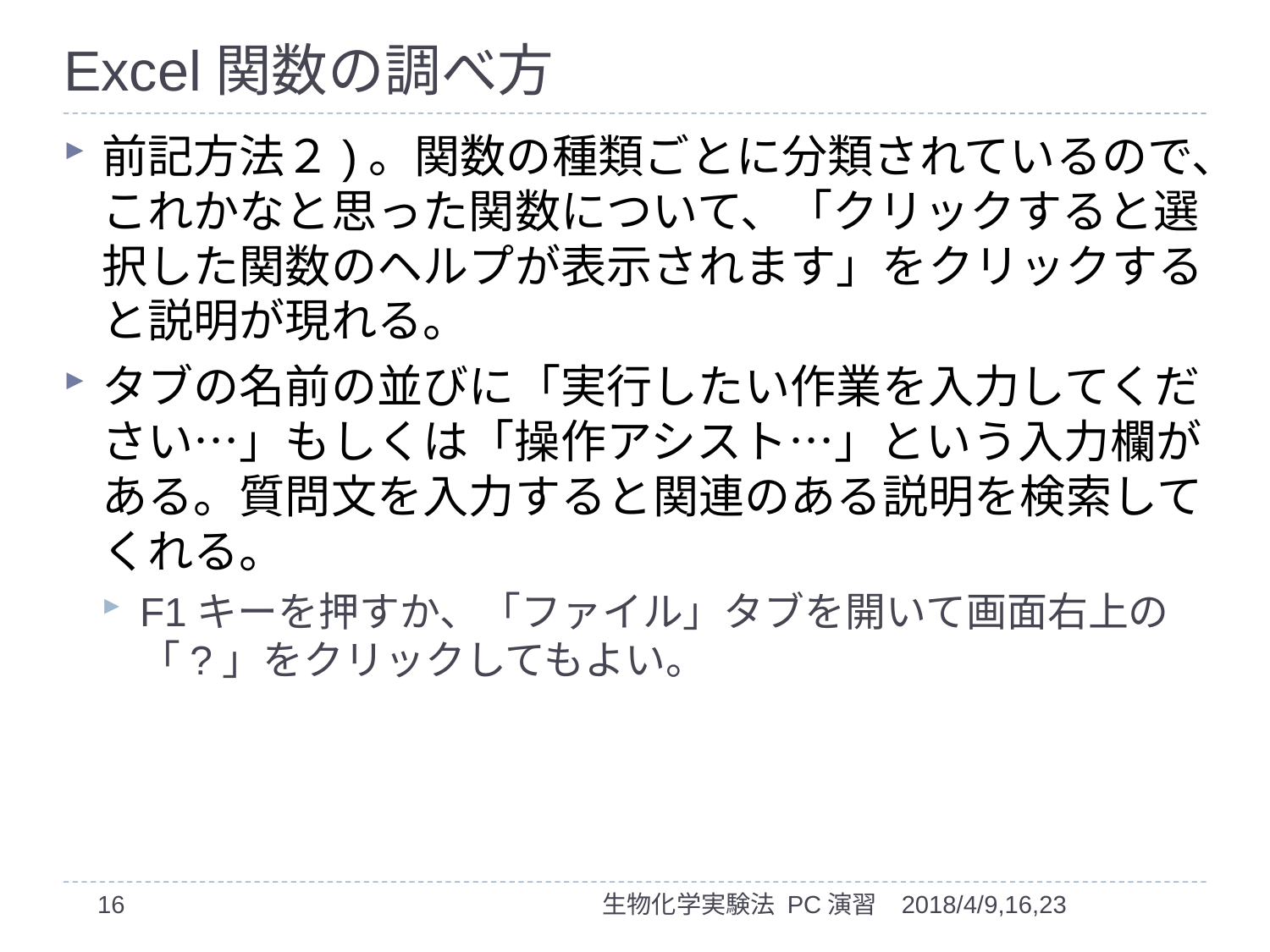

# Excel関数の調べ方
前記方法２)。関数の種類ごとに分類されているので、これかなと思った関数について、「クリックすると選択した関数のヘルプが表示されます」をクリックすると説明が現れる。
タブの名前の並びに「実行したい作業を入力してください…」もしくは「操作アシスト…」という入力欄がある。質問文を入力すると関連のある説明を検索してくれる。
F1キーを押すか、「ファイル」タブを開いて画面右上の「?」をクリックしてもよい。
16
生物化学実験法 PC演習
2018/4/9,16,23